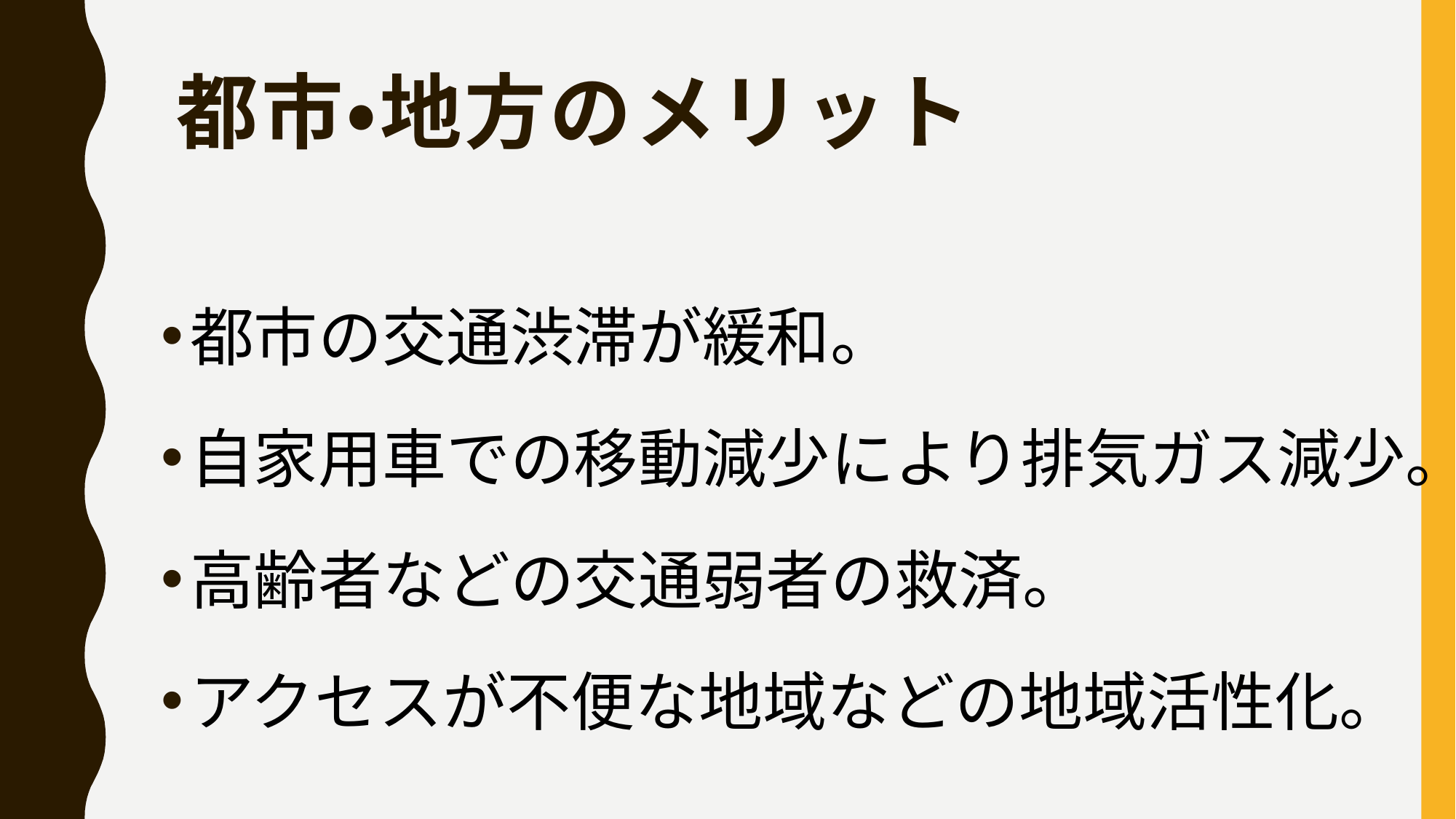

# 都市・地方のメリット
都市の交通渋滞が緩和。
自家用車での移動減少により排気ガス減少。
高齢者などの交通弱者の救済。
アクセスが不便な地域などの地域活性化。